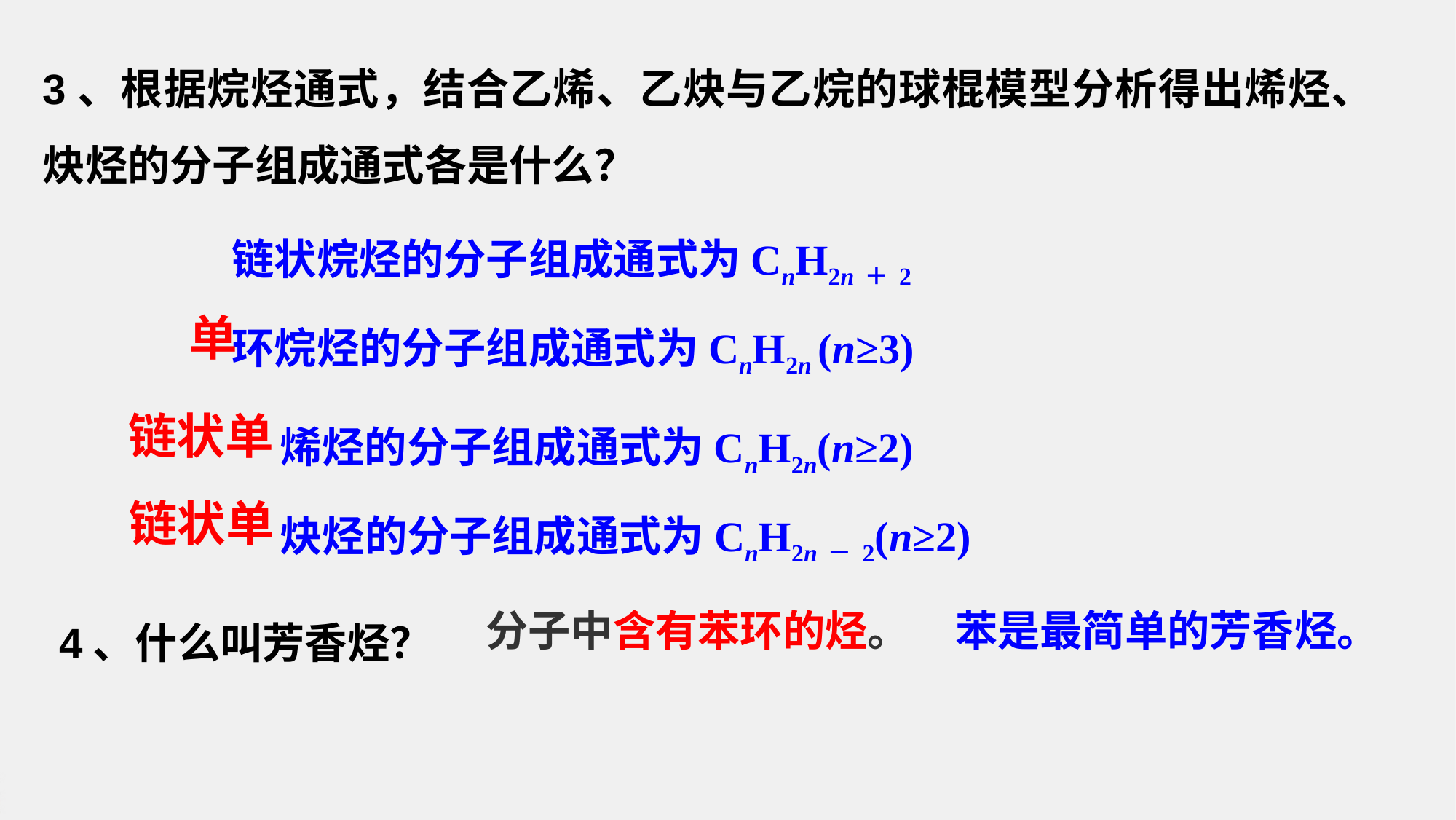

3、根据烷烃通式，结合乙烯、乙炔与乙烷的球棍模型分析得出烯烃、炔烃的分子组成通式各是什么？
链状烷烃的分子组成通式为CnH2n＋2
环烷烃的分子组成通式为CnH2n (n≥3)
单
链状单
烯烃的分子组成通式为CnH2n(n≥2)
链状单
炔烃的分子组成通式为CnH2n－2(n≥2)
4、什么叫芳香烃？
分子中含有苯环的烃。
苯是最简单的芳香烃。